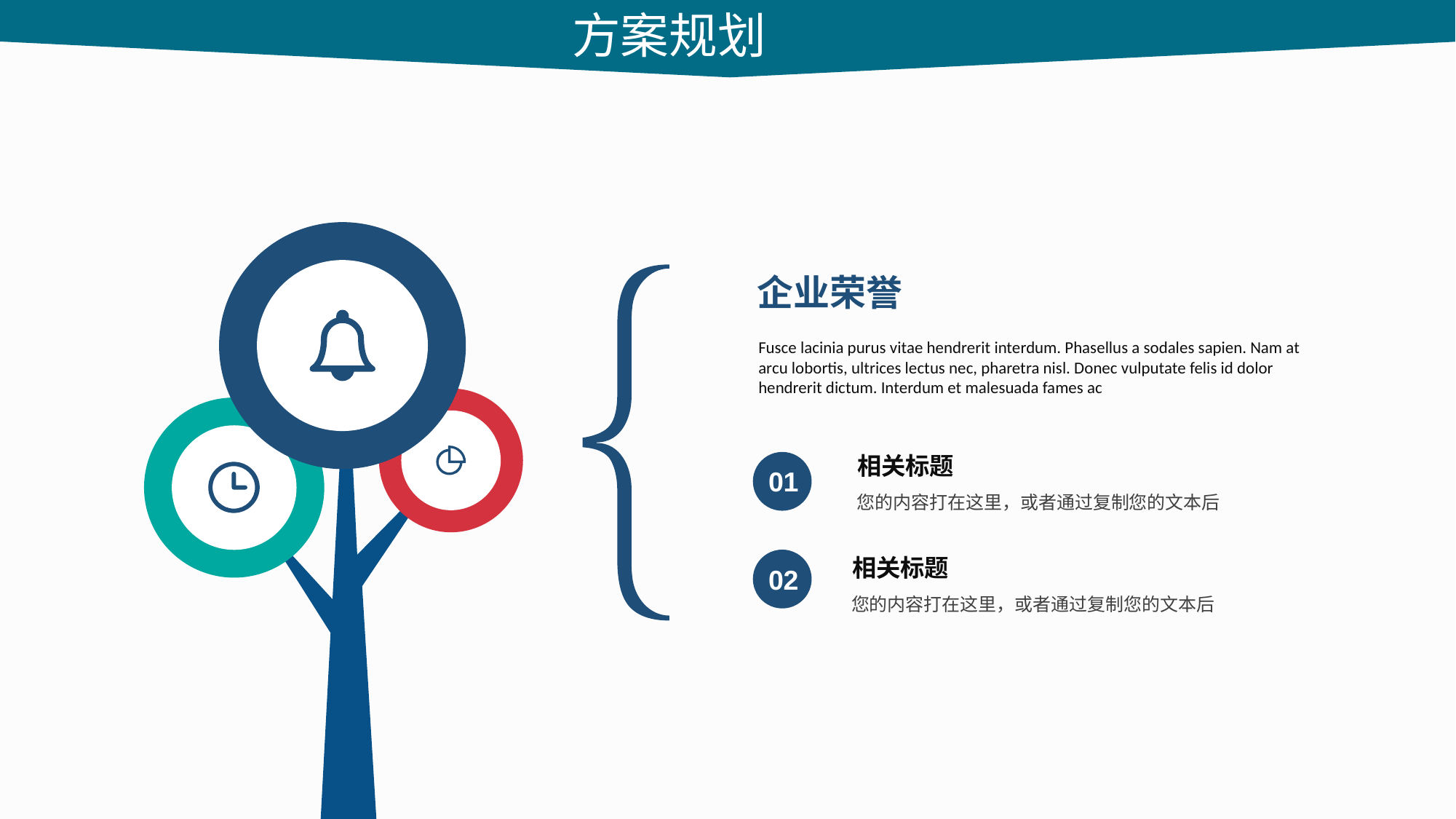

方案规划

企业荣誉
Fusce lacinia purus vitae hendrerit interdum. Phasellus a sodales sapien. Nam at arcu lobortis, ultrices lectus nec, pharetra nisl. Donec vulputate felis id dolor hendrerit dictum. Interdum et malesuada fames ac
相关标题
您的内容打在这里，或者通过复制您的文本后

01
相关标题
您的内容打在这里，或者通过复制您的文本后

02